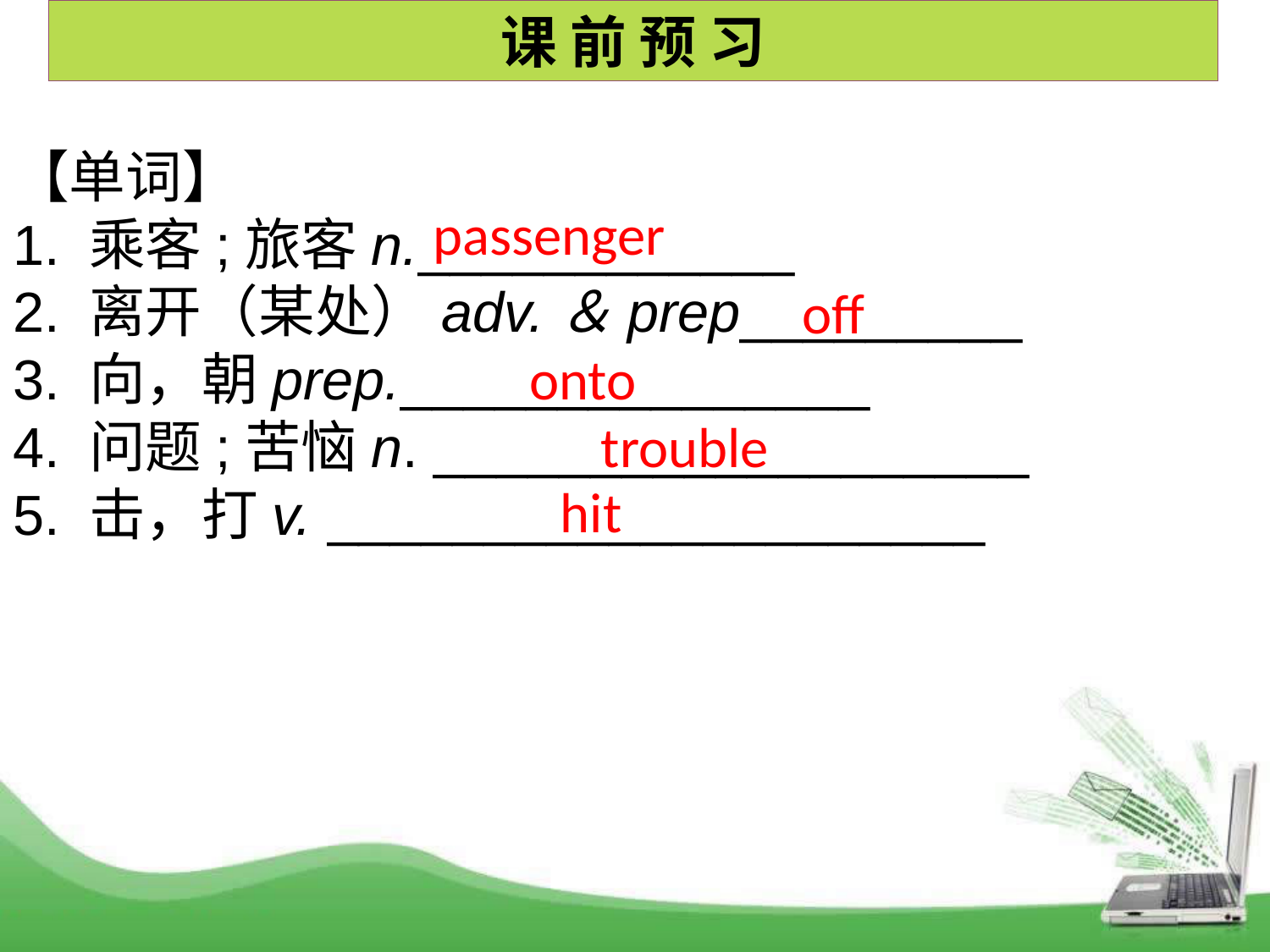

课 前 预 习
【单词】
1. 乘客;旅客n.____________
2. 离开（某处）adv.＆prep_________
3. 向，朝prep._______________
4. 问题;苦恼n. ___________________
5. 击，打v. _____________________
passenger
off
onto
trouble
hit